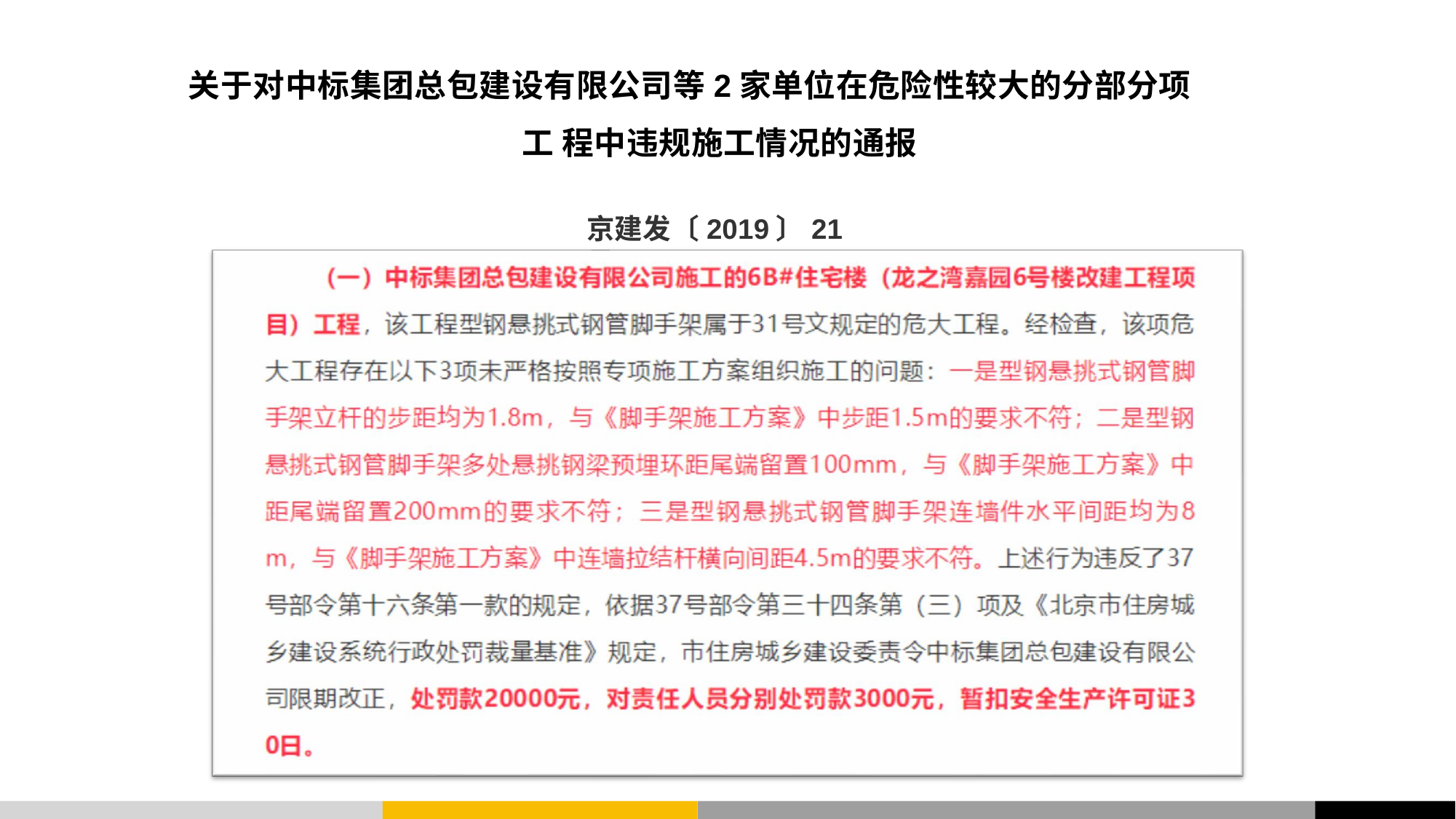

关于对中标集团总包建设有限公司等2家单位在危险性较大的分部分项工 程中违规施工情况的通报
京建发〔2019〕21号